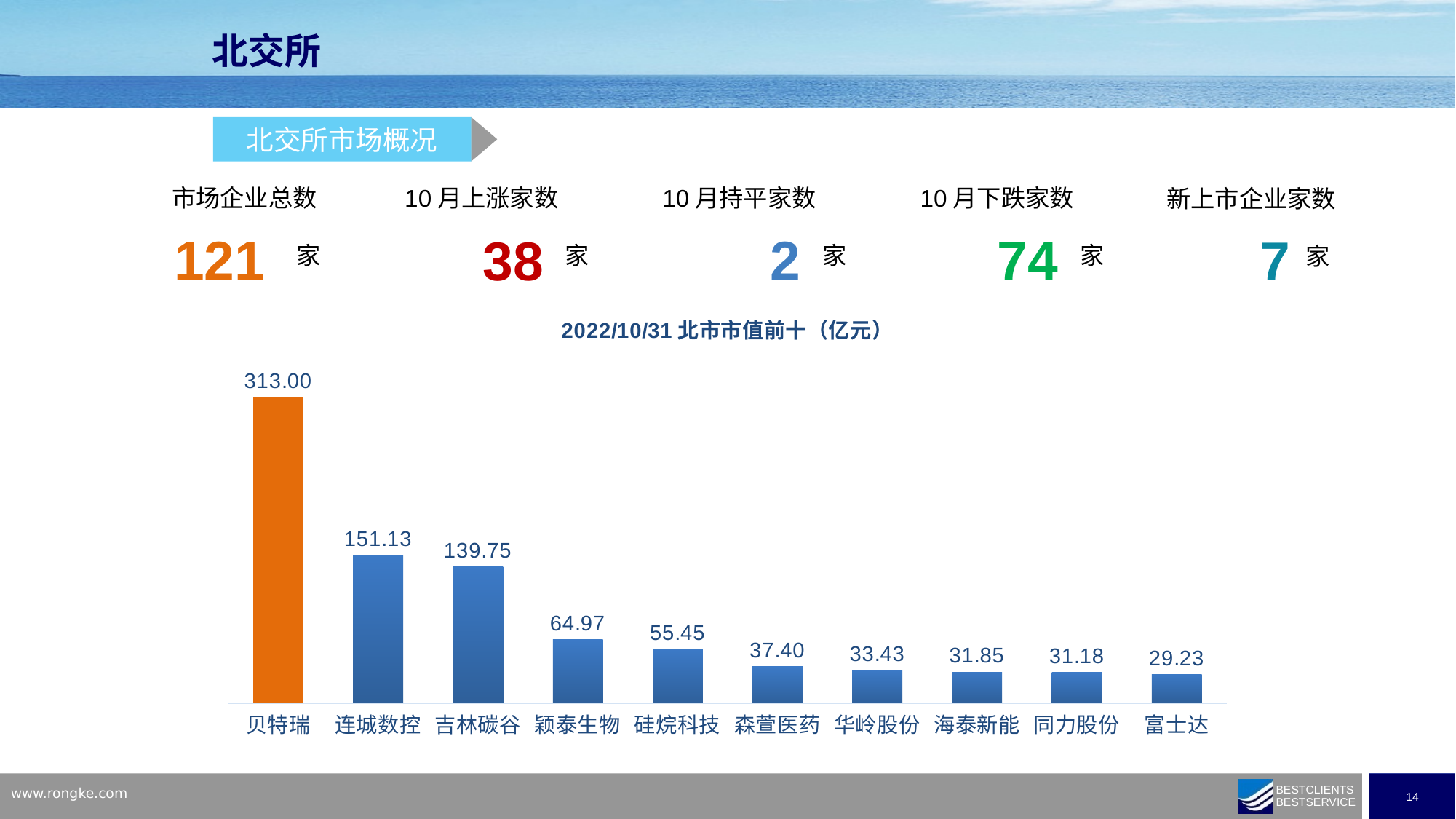

北交所
北交所市场概况

市场企业总数
121
家
10月上涨家数
38
家
10月持平家数
2
家
10月下跌家数
74
家
新上市企业家数
7
家

### Chart: 2022/10/31北市市值前十（亿元）

| Category |  |
|---|---|
| 贝特瑞 | 313.0013 |
| 连城数控 | 151.1268 |
| 吉林碳谷 | 139.7539 |
| 颖泰生物 | 64.9674 |
| 硅烷科技 | 55.4522 |
| 森萱医药 | 37.398 |
| 华岭股份 | 33.43 |
| 海泰新能 | 31.8451 |
| 同力股份 | 31.179 |
| 富士达 | 29.2292 |